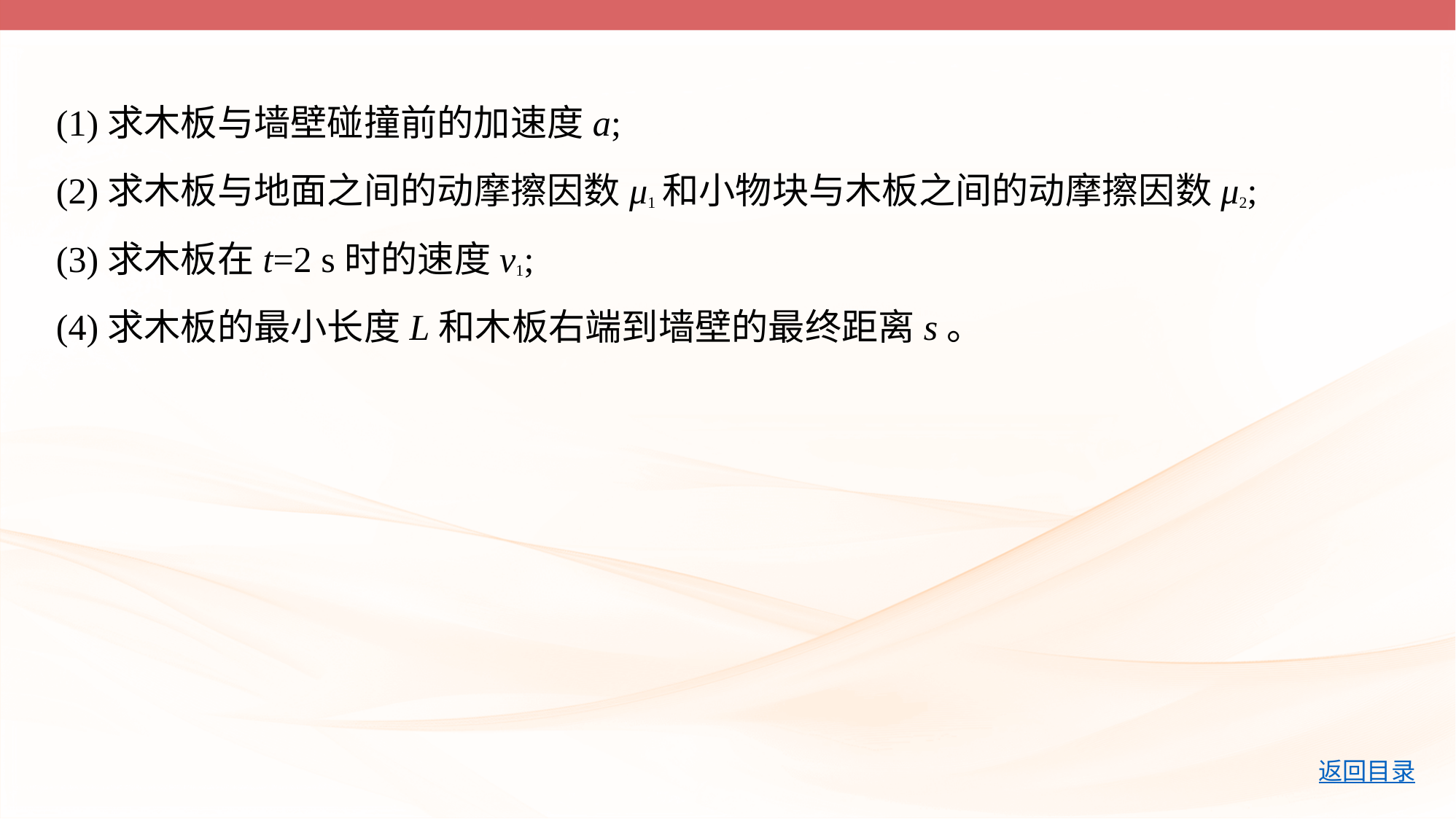

(1)求木板与墙壁碰撞前的加速度a;
(2)求木板与地面之间的动摩擦因数μ1和小物块与木板之间的动摩擦因数μ2;
(3)求木板在t=2 s时的速度v1;
(4)求木板的最小长度L和木板右端到墙壁的最终距离s。